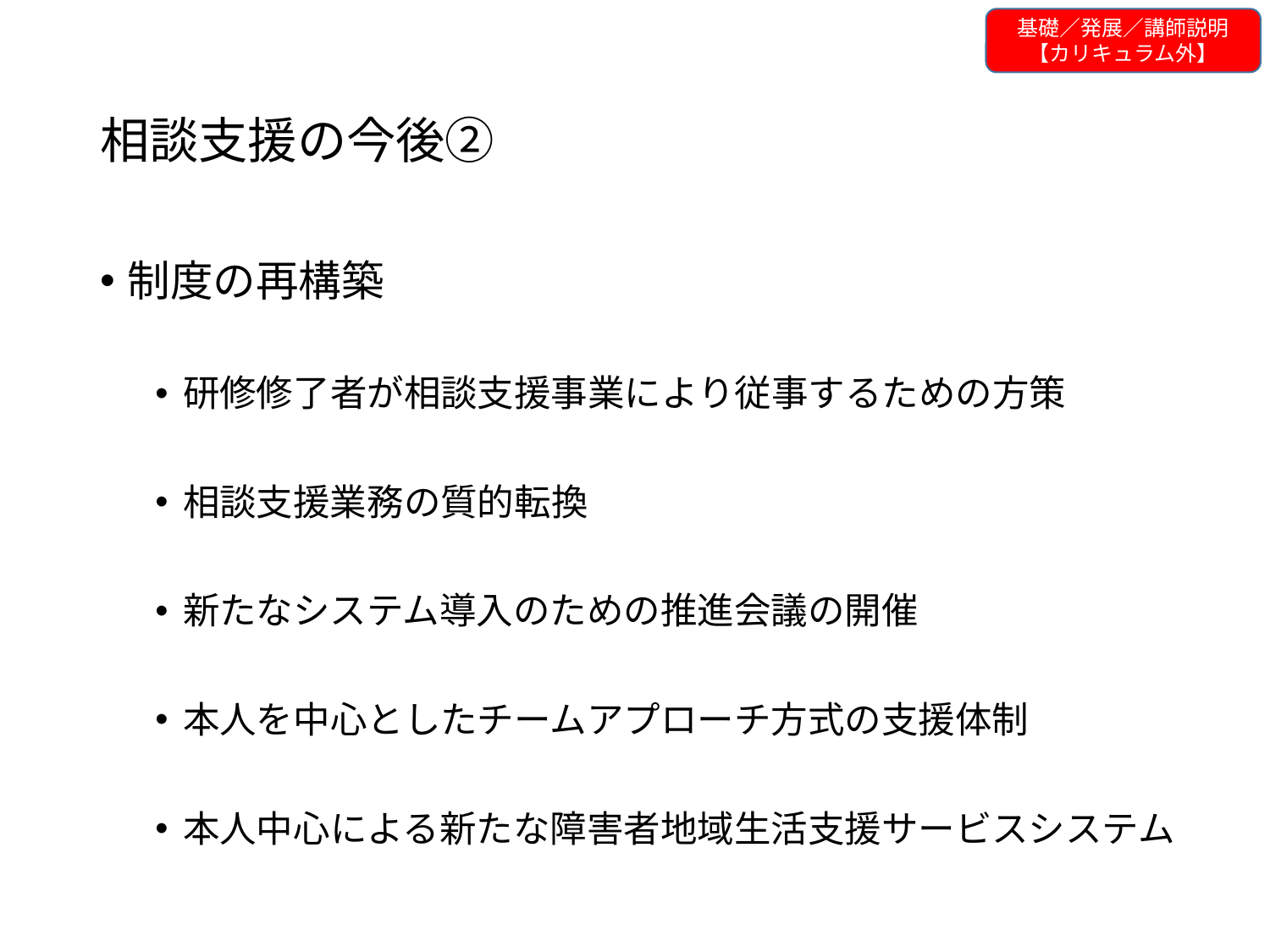

基礎／発展／講師説明
【カリキュラム外】
# 相談支援の今後②
制度の再構築

研修修了者が相談支援事業により従事するための方策

相談支援業務の質的転換

新たなシステム導入のための推進会議の開催

本人を中心としたチームアプローチ方式の支援体制

本人中心による新たな障害者地域生活支援サービスシステム